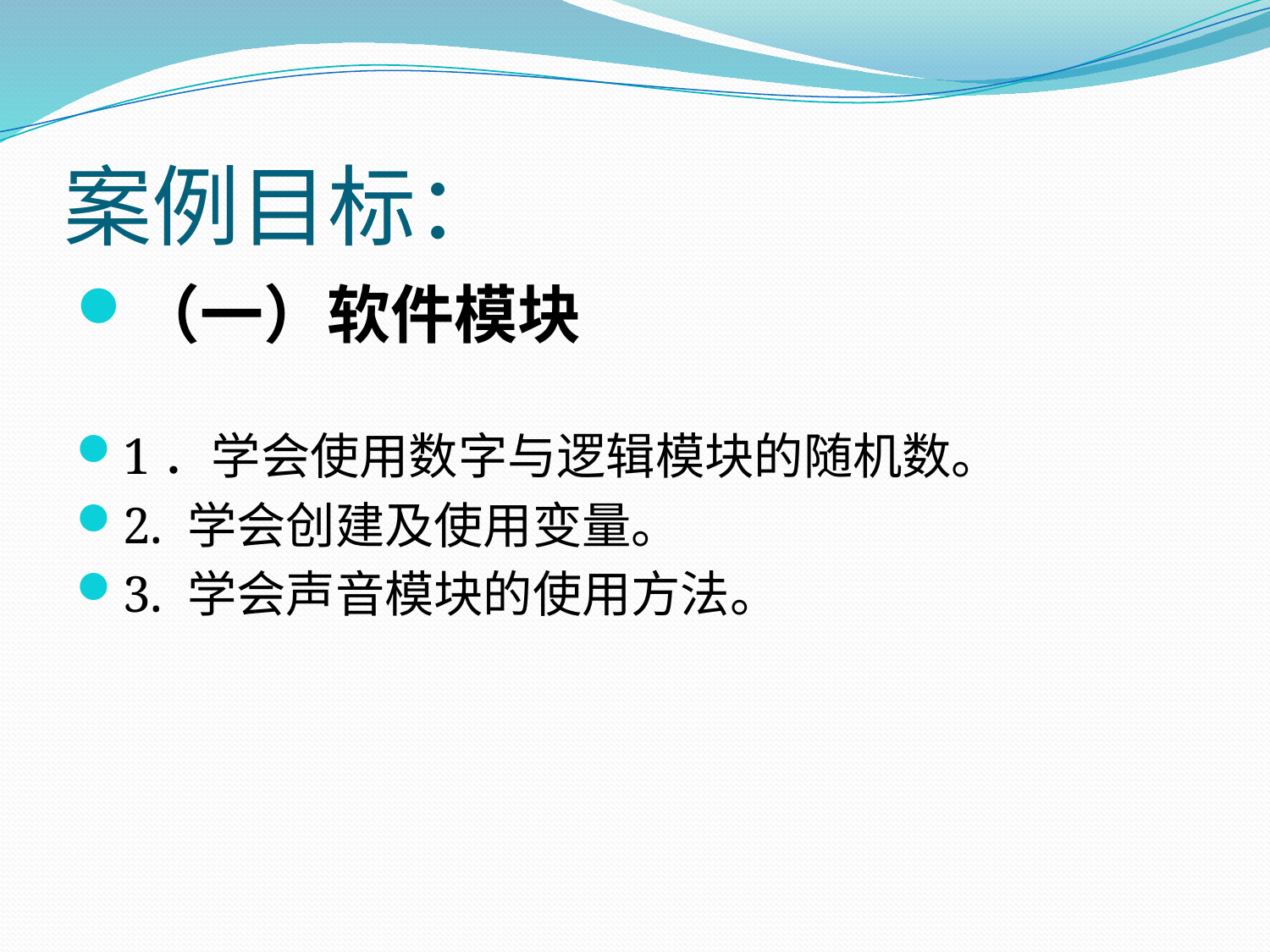

# 案例目标：
（一）软件模块

1．学会使用数字与逻辑模块的随机数。
2. 学会创建及使用变量。
3. 学会声音模块的使用方法。